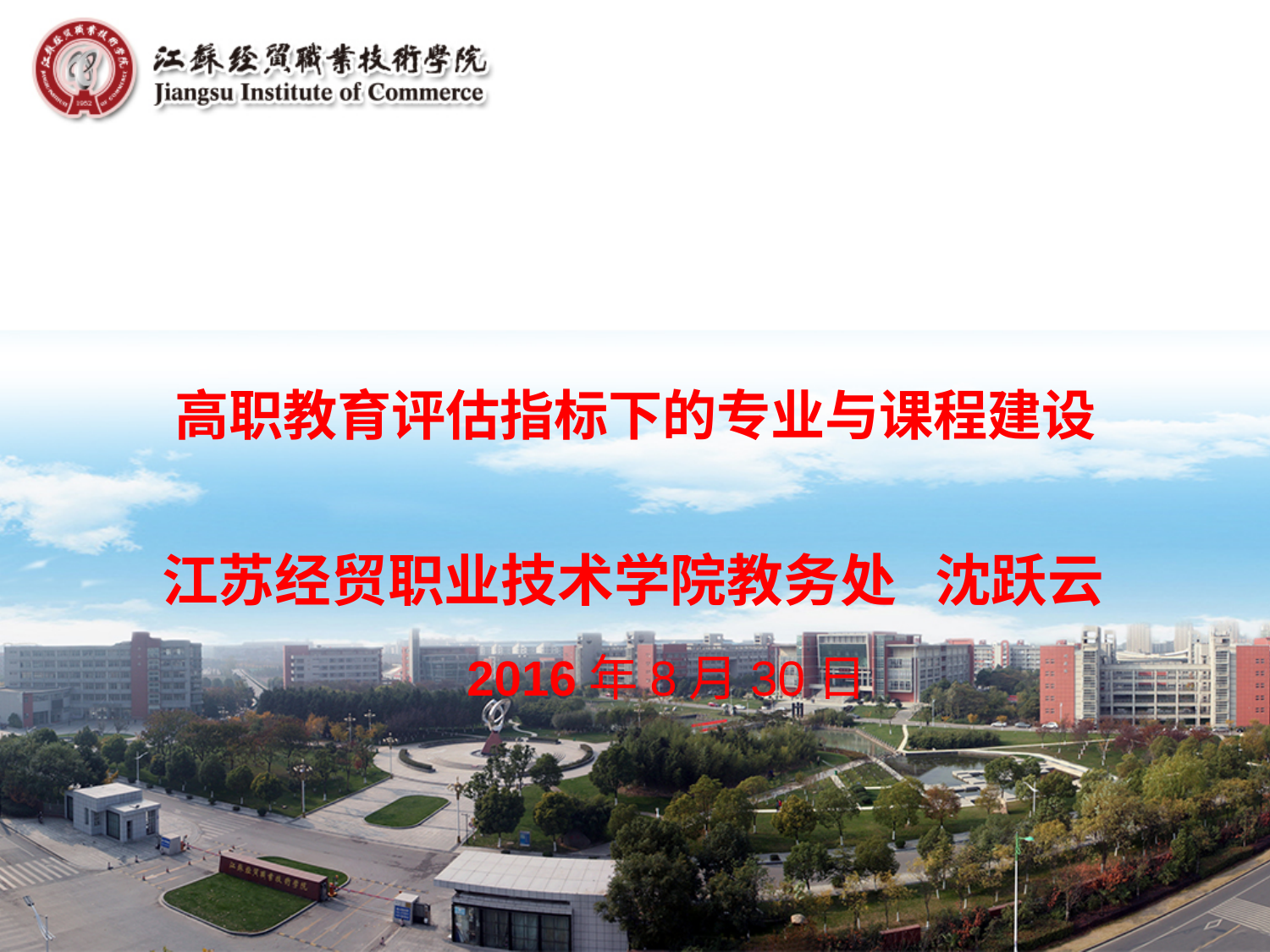

# 高职教育评估指标下的专业与课程建设
江苏经贸职业技术学院教务处   沈跃云
2016年8月30日